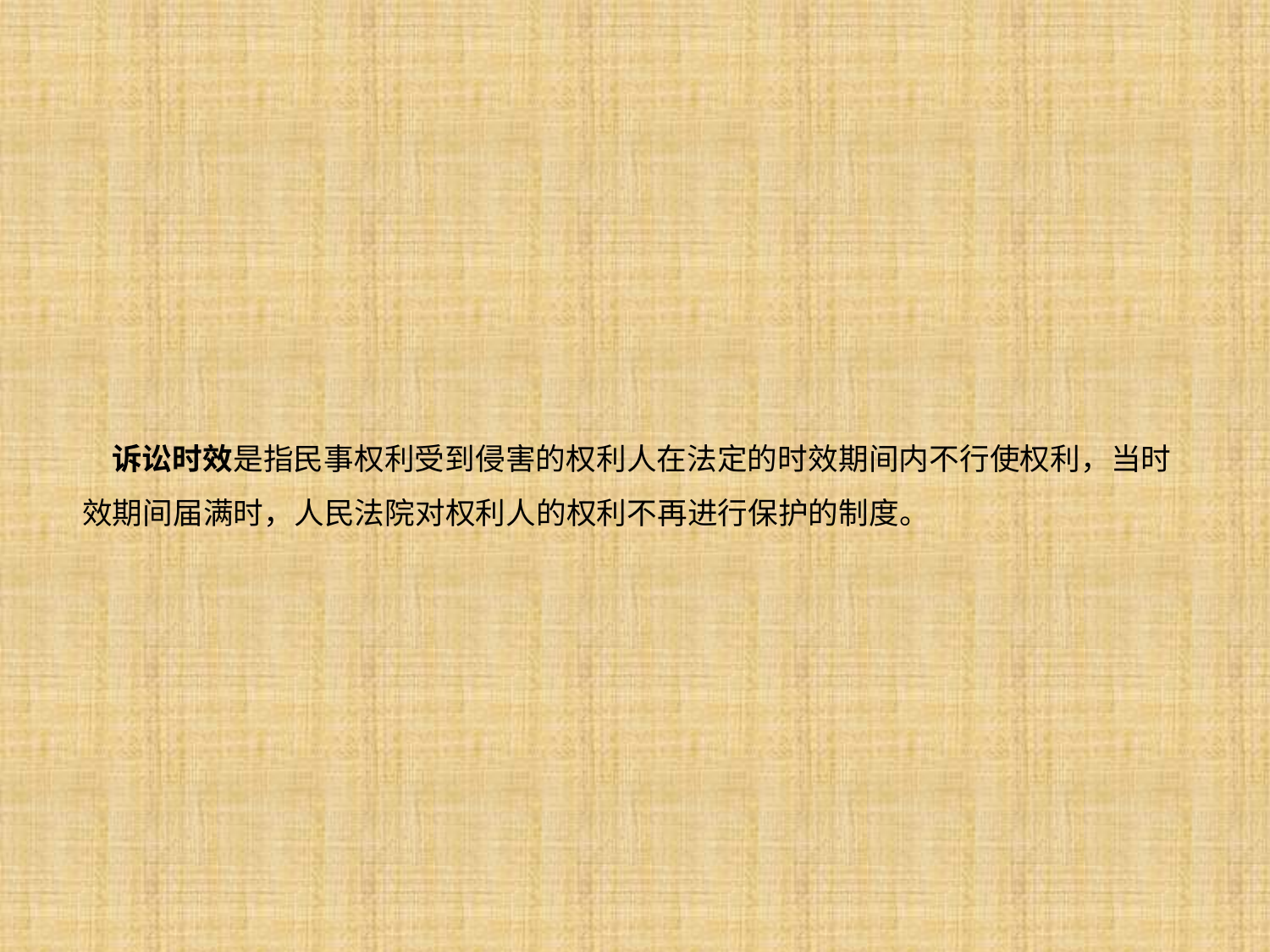

# 诉讼时效是指民事权利受到侵害的权利人在法定的时效期间内不行使权利，当时效期间届满时，人民法院对权利人的权利不再进行保护的制度。